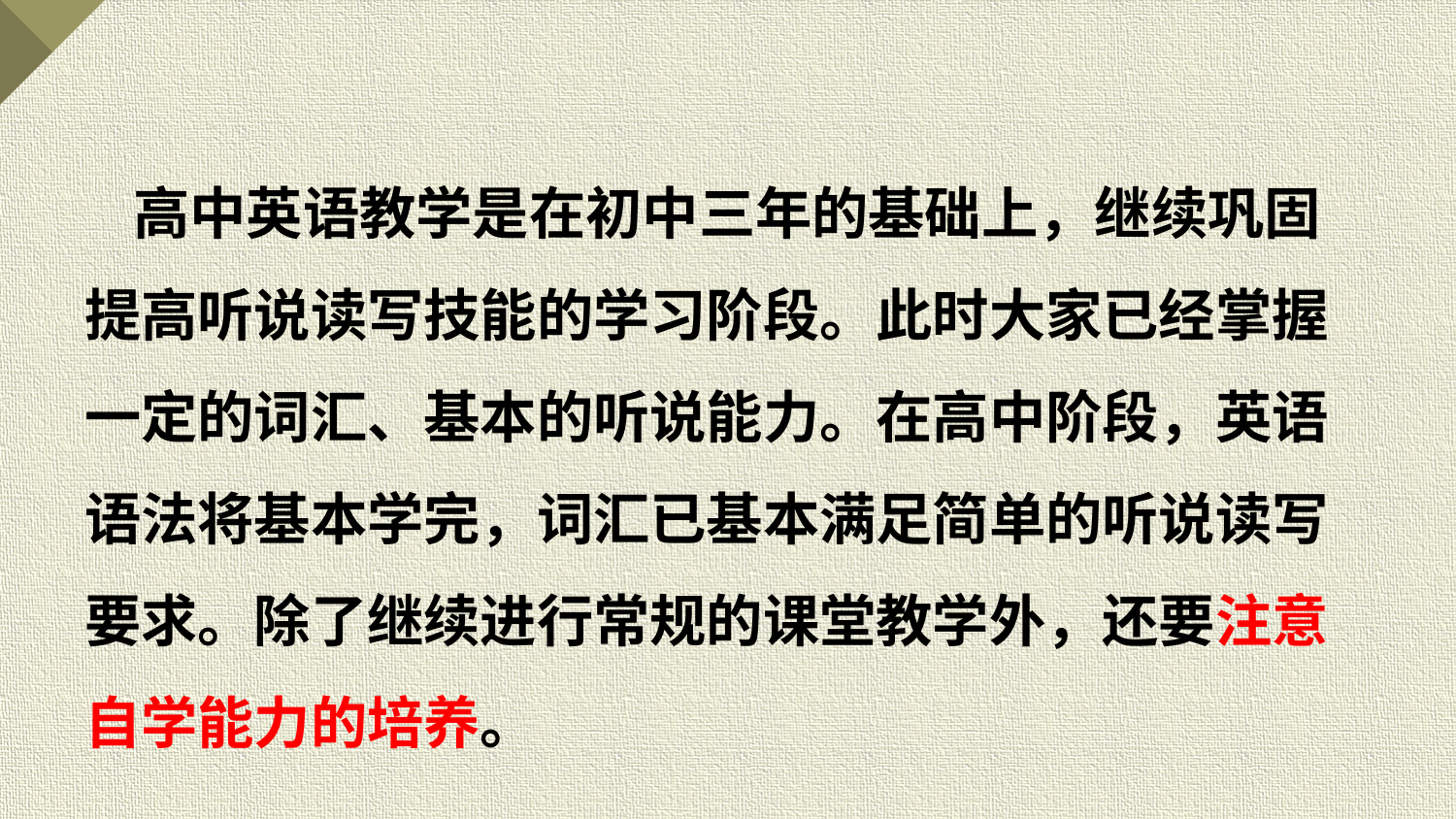

高中英语教学是在初中三年的基础上，继续巩固提高听说读写技能的学习阶段。此时大家已经掌握一定的词汇、基本的听说能力。在高中阶段，英语语法将基本学完，词汇已基本满足简单的听说读写要求。除了继续进行常规的课堂教学外，还要注意自学能力的培养。